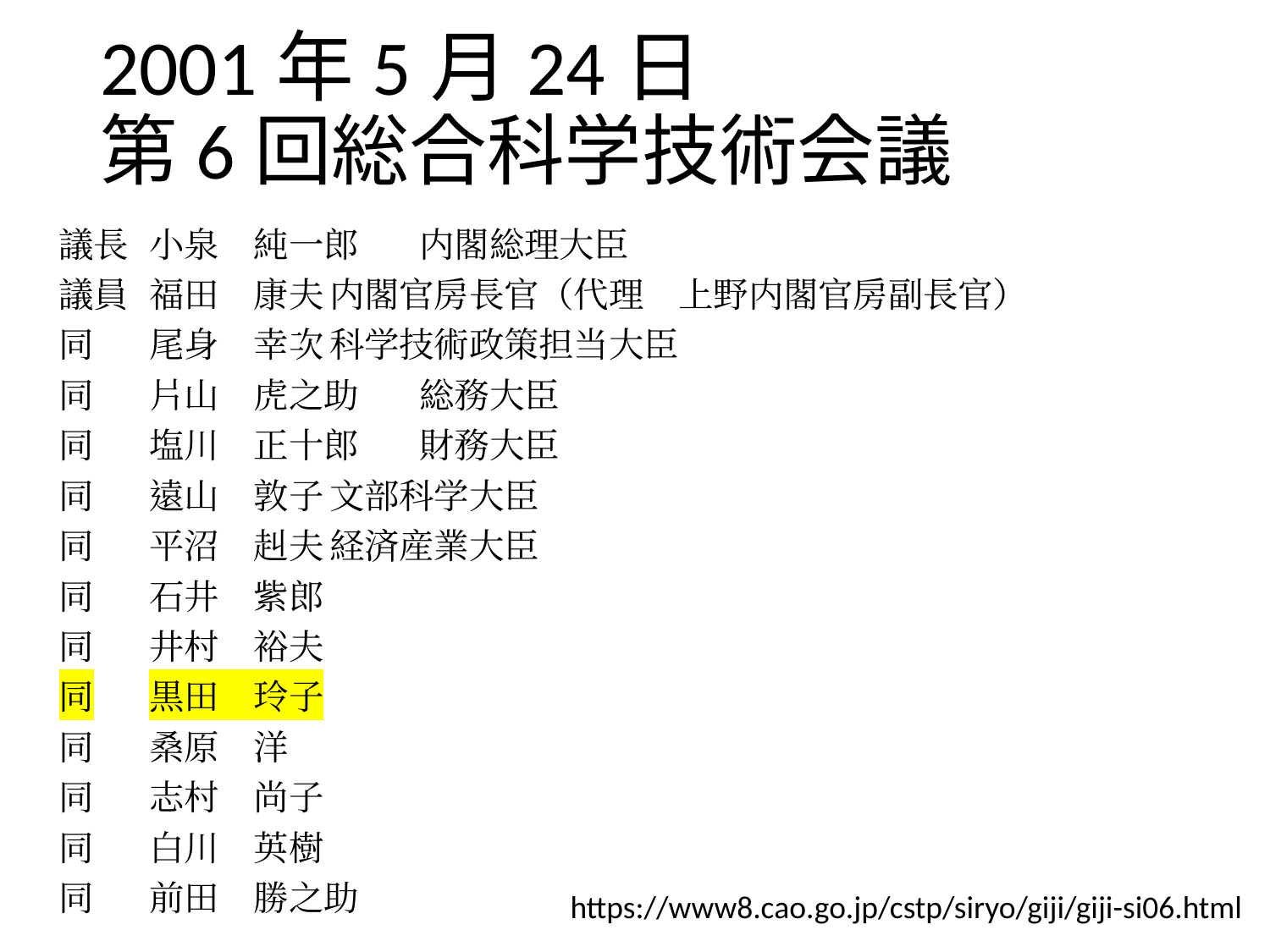

# 2001年5月24日 第6回総合科学技術会議
議長	小泉　純一郎	内閣総理大臣
議員	福田　康夫	内閣官房長官（代理　上野内閣官房副長官）
同	尾身　幸次	科学技術政策担当大臣
同	片山　虎之助	総務大臣
同	塩川　正十郎	財務大臣
同	遠山　敦子	文部科学大臣
同	平沼　赳夫	経済産業大臣
同	石井　紫郎
同	井村　裕夫
同	黒田　玲子
同	桑原　洋
同	志村　尚子
同	白川　英樹
同	前田　勝之助
https://www8.cao.go.jp/cstp/siryo/giji/giji-si06.html